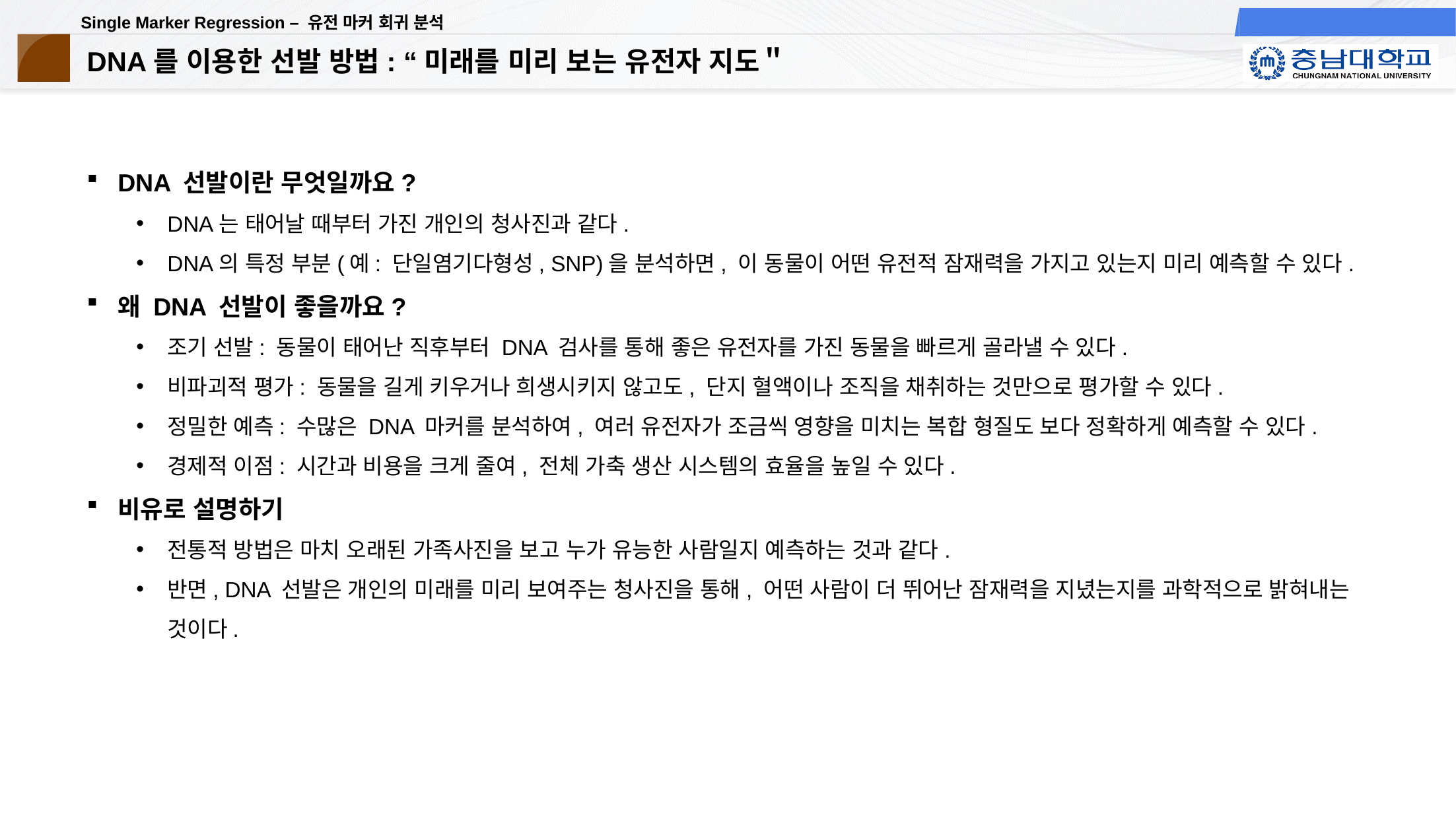

# DNA를 이용한 선발 방법: “미래를 미리 보는 유전자 지도＂
DNA 선발이란 무엇일까요?
DNA는 태어날 때부터 가진 개인의 청사진과 같다.
DNA의 특정 부분(예: 단일염기다형성, SNP)을 분석하면, 이 동물이 어떤 유전적 잠재력을 가지고 있는지 미리 예측할 수 있다.
왜 DNA 선발이 좋을까요?
조기 선발: 동물이 태어난 직후부터 DNA 검사를 통해 좋은 유전자를 가진 동물을 빠르게 골라낼 수 있다.
비파괴적 평가: 동물을 길게 키우거나 희생시키지 않고도, 단지 혈액이나 조직을 채취하는 것만으로 평가할 수 있다.
정밀한 예측: 수많은 DNA 마커를 분석하여, 여러 유전자가 조금씩 영향을 미치는 복합 형질도 보다 정확하게 예측할 수 있다.
경제적 이점: 시간과 비용을 크게 줄여, 전체 가축 생산 시스템의 효율을 높일 수 있다.
비유로 설명하기
전통적 방법은 마치 오래된 가족사진을 보고 누가 유능한 사람일지 예측하는 것과 같다.
반면, DNA 선발은 개인의 미래를 미리 보여주는 청사진을 통해, 어떤 사람이 더 뛰어난 잠재력을 지녔는지를 과학적으로 밝혀내는 것이다.